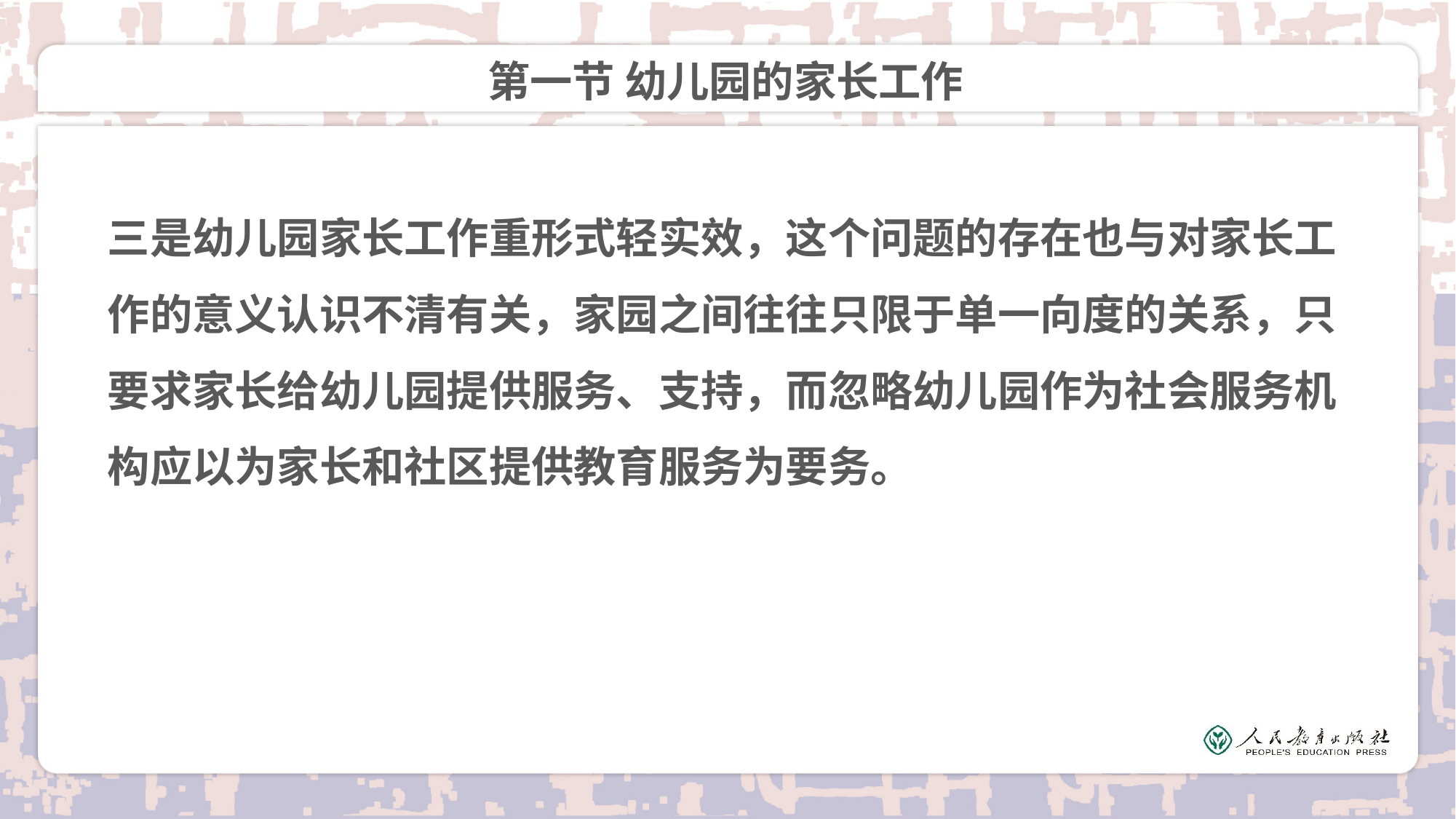

# 第一节 幼儿园的家长工作
三是幼儿园家长工作重形式轻实效，这个问题的存在也与对家长工作的意义认识不清有关，家园之间往往只限于单一向度的关系，只要求家长给幼儿园提供服务、支持，而忽略幼儿园作为社会服务机构应以为家长和社区提供教育服务为要务。